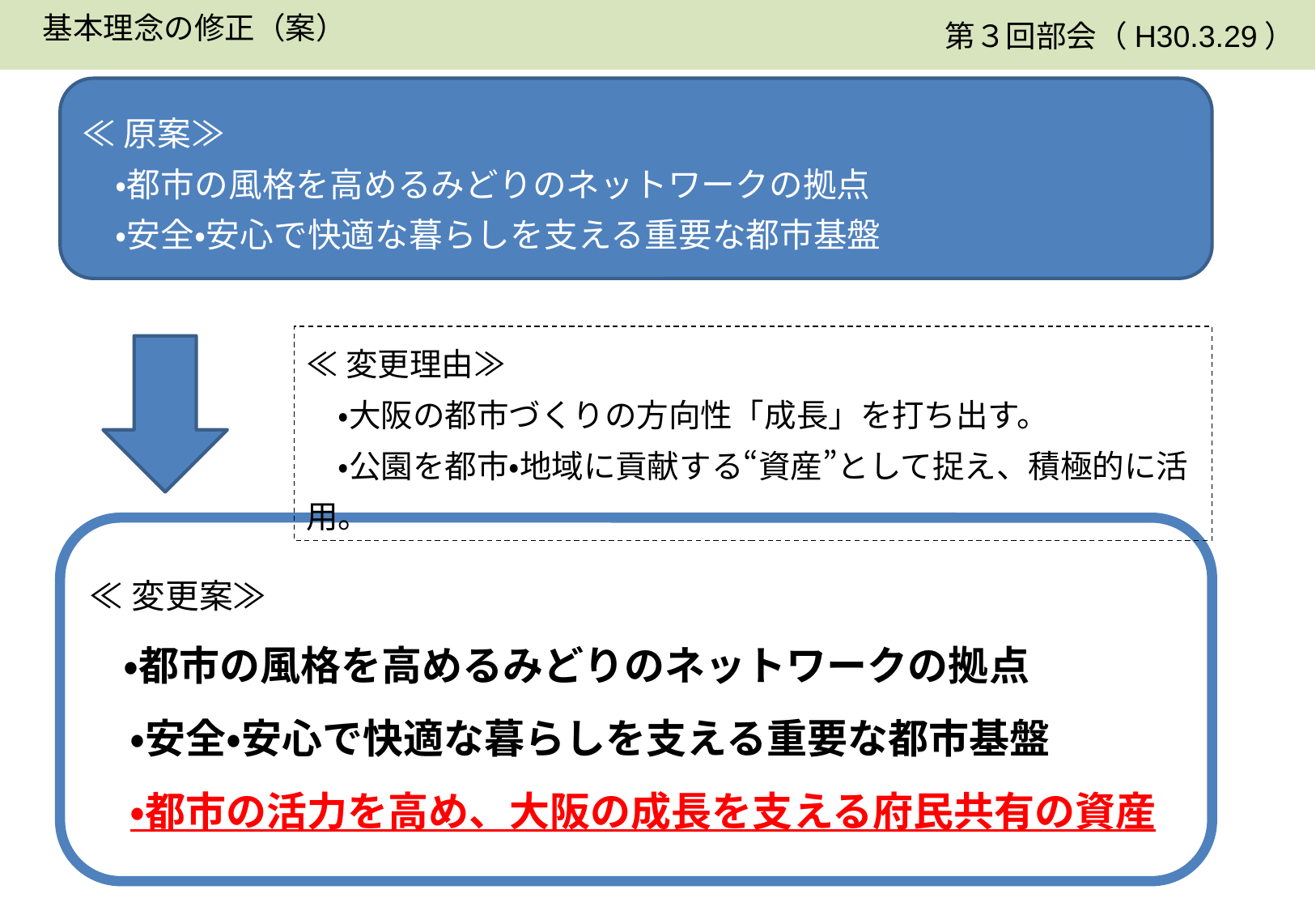

第３回部会（H30.3.29）
　基本理念の修正（案）
≪原案≫
　・都市の風格を高めるみどりのネットワークの拠点
　・安全・安心で快適な暮らしを支える重要な都市基盤
≪変更理由≫
　・大阪の都市づくりの方向性「成長」を打ち出す。
　・公園を都市・地域に貢献する“資産”として捉え、積極的に活用。

≪変更案≫
　・都市の風格を高めるみどりのネットワークの拠点
　・安全・安心で快適な暮らしを支える重要な都市基盤
　・都市の活力を高め、大阪の成長を支える府民共有の資産